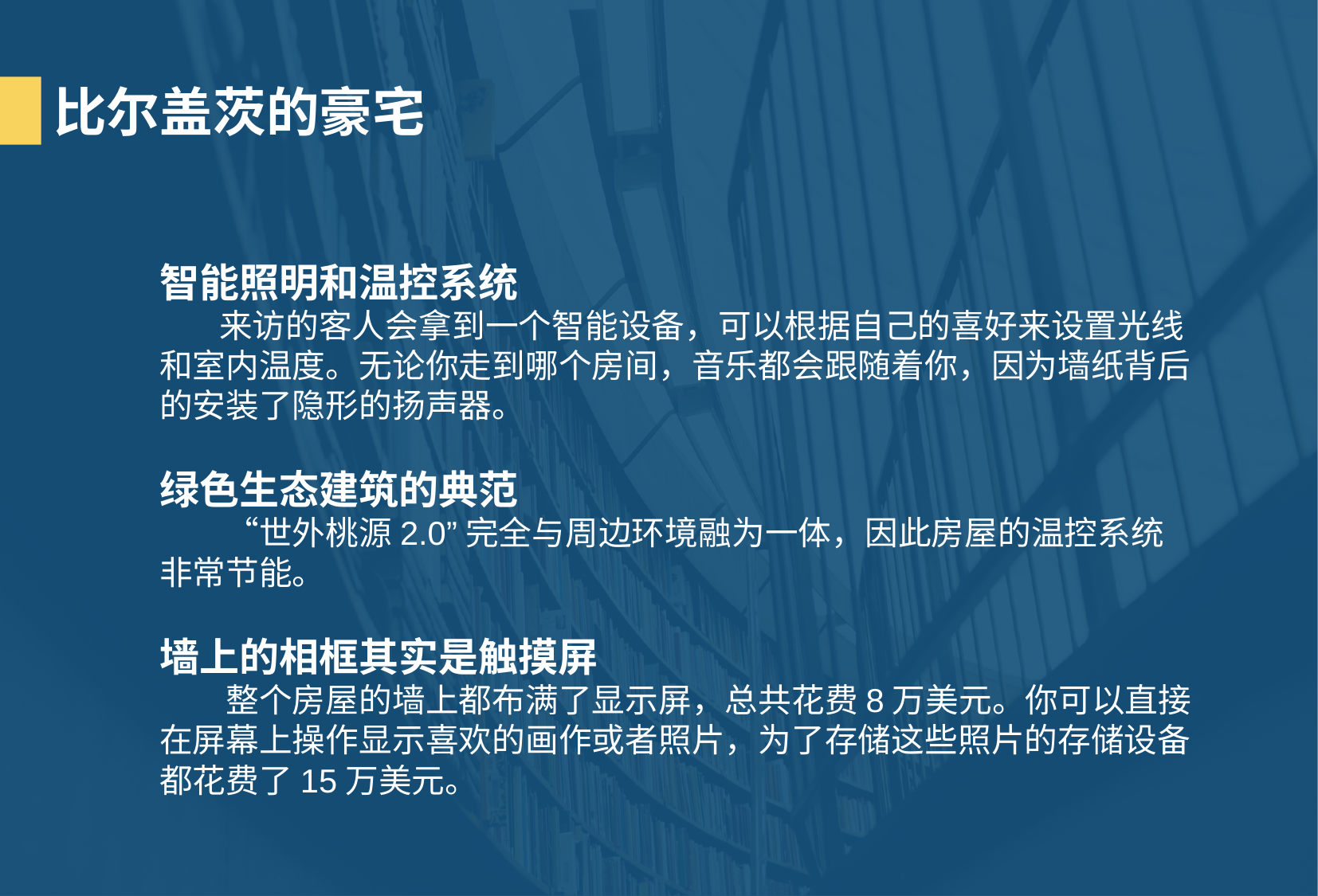

比尔盖茨的豪宅
智能照明和温控系统
　　来访的客人会拿到一个智能设备，可以根据自己的喜好来设置光线和室内温度。无论你走到哪个房间，音乐都会跟随着你，因为墙纸背后的安装了隐形的扬声器。

绿色生态建筑的典范
　　“世外桃源2.0”完全与周边环境融为一体，因此房屋的温控系统非常节能。

墙上的相框其实是触摸屏
　　整个房屋的墙上都布满了显示屏，总共花费8万美元。你可以直接在屏幕上操作显示喜欢的画作或者照片，为了存储这些照片的存储设备都花费了15万美元。